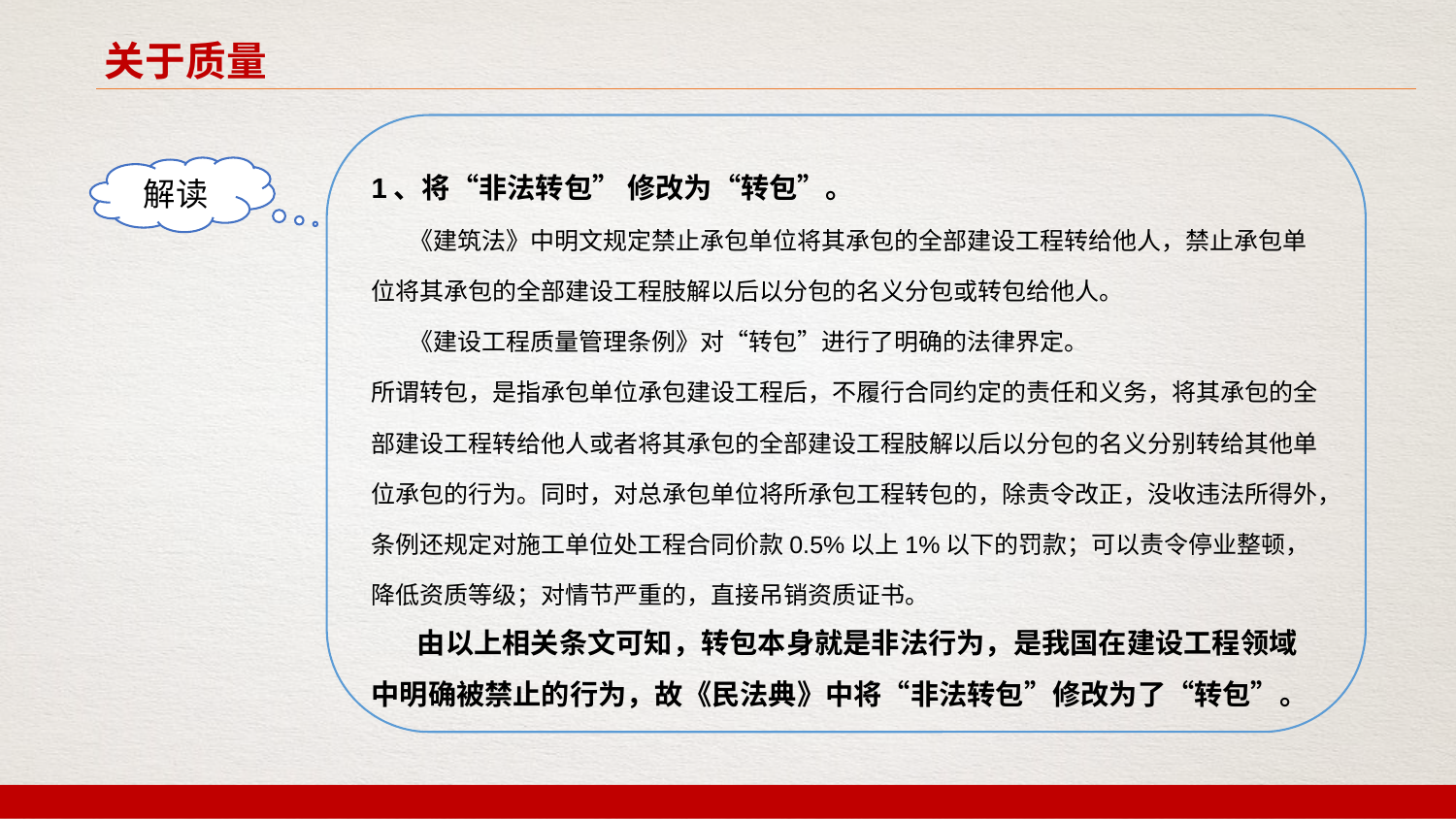

关于质量
1、将“非法转包” 修改为“转包”。
      《建筑法》中明文规定禁止承包单位将其承包的全部建设工程转给他人，禁止承包单位将其承包的全部建设工程肢解以后以分包的名义分包或转包给他人。
      《建设工程质量管理条例》对“转包”进行了明确的法律界定。
所谓转包，是指承包单位承包建设工程后，不履行合同约定的责任和义务，将其承包的全部建设工程转给他人或者将其承包的全部建设工程肢解以后以分包的名义分别转给其他单位承包的行为。同时，对总承包单位将所承包工程转包的，除责令改正，没收违法所得外，条例还规定对施工单位处工程合同价款0.5%以上1%以下的罚款；可以责令停业整顿，降低资质等级；对情节严重的，直接吊销资质证书。
      由以上相关条文可知，转包本身就是非法行为，是我国在建设工程领域中明确被禁止的行为，故《民法典》中将“非法转包”修改为了“转包”。
解读